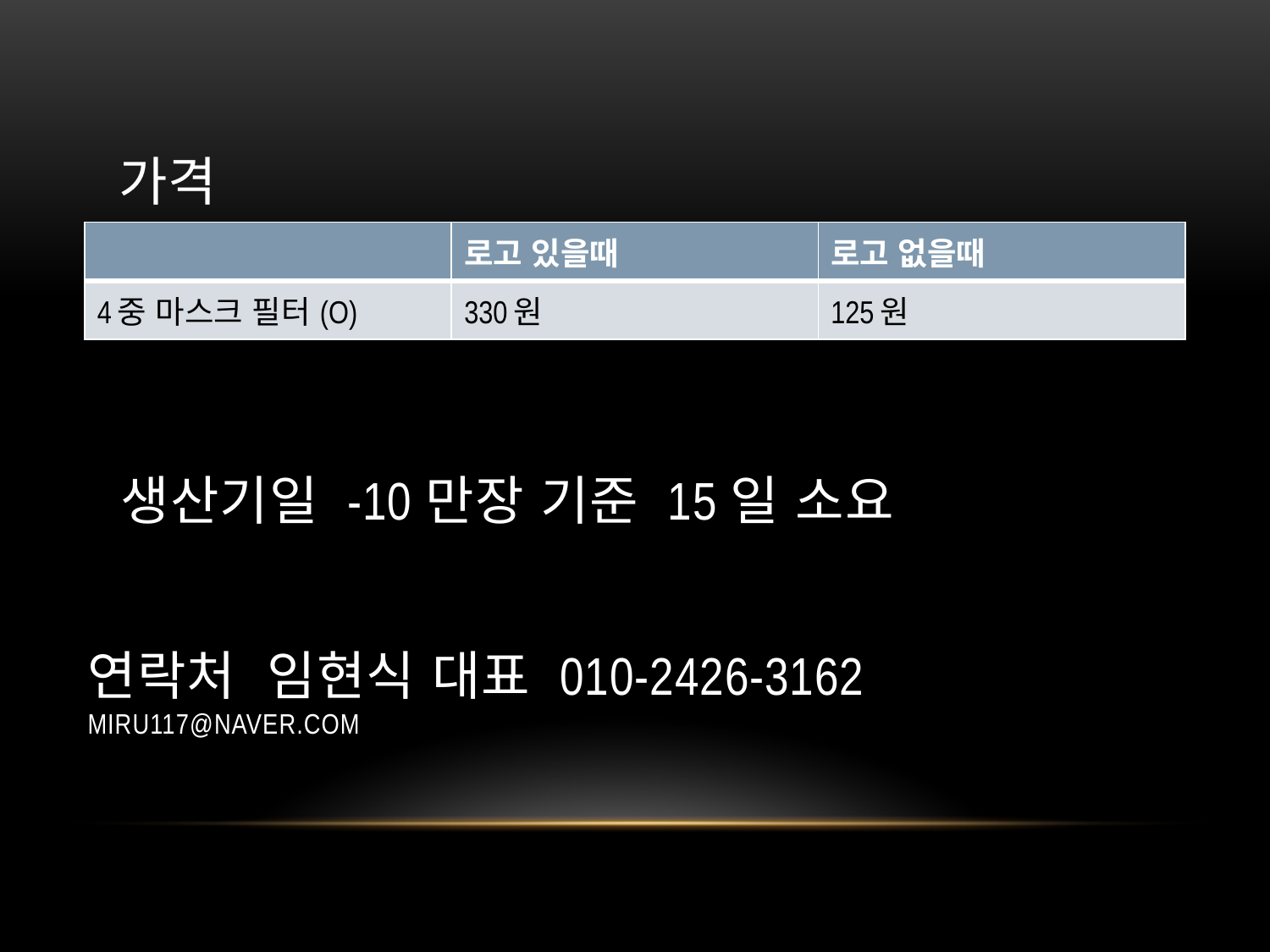

가격
|  | 로고 있을때 | 로고 없을때 |
| --- | --- | --- |
| 4중 마스크 필터(O) | 330원 | 125원 |
생산기일 -10만장 기준 15일 소요
# 연락처  임현식 대표 010-2426-3162   miru117@naver.com